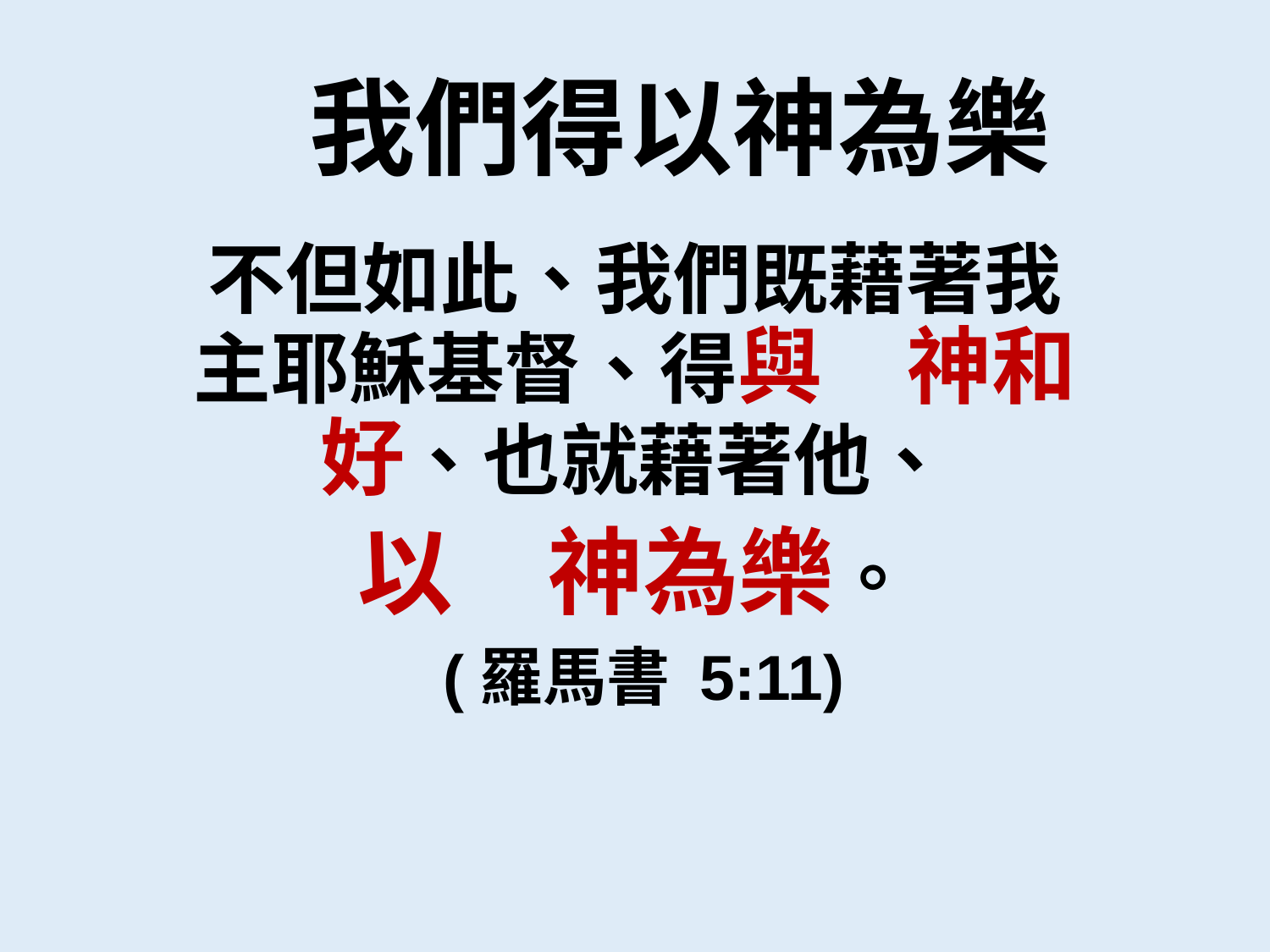

# 我們得以神為樂
不但如此、我們既藉著我主耶穌基督、得與　神和好、也就藉著他、
以　神為樂。
 (羅馬書 5:11)